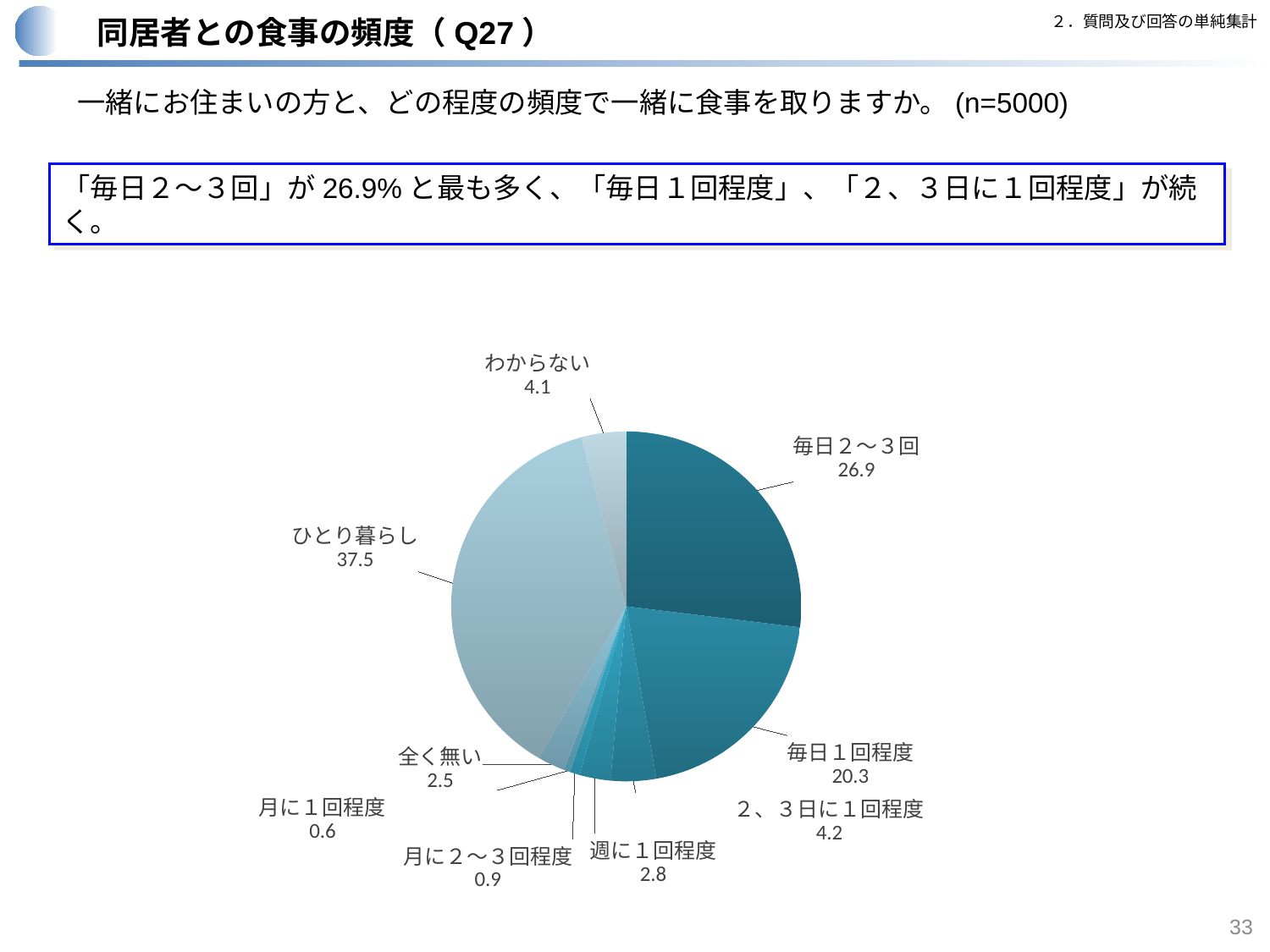

２．質問及び回答の単純集計

同居者との食事の頻度（Q27）

一緒にお住まいの方と、どの程度の頻度で一緒に食事を取りますか。(n=5000)
「毎日２～３回」が26.9%と最も多く、「毎日１回程度」、「２、３日に１回程度」が続く。

### Chart

| Category |  |
|---|---|
| 毎日２～３回 | 26.92 |
| 毎日１回程度 | 20.32 |
| ２、３日に１回程度 | 4.2 |
| 週に１回程度 | 2.84 |
| 月に２～３回程度 | 0.94 |
| 月に１回程度 | 0.58 |
| 全く無い | 2.54 |
| ひとり暮らし | 37.54 |
| わからない | 4.12 |
33